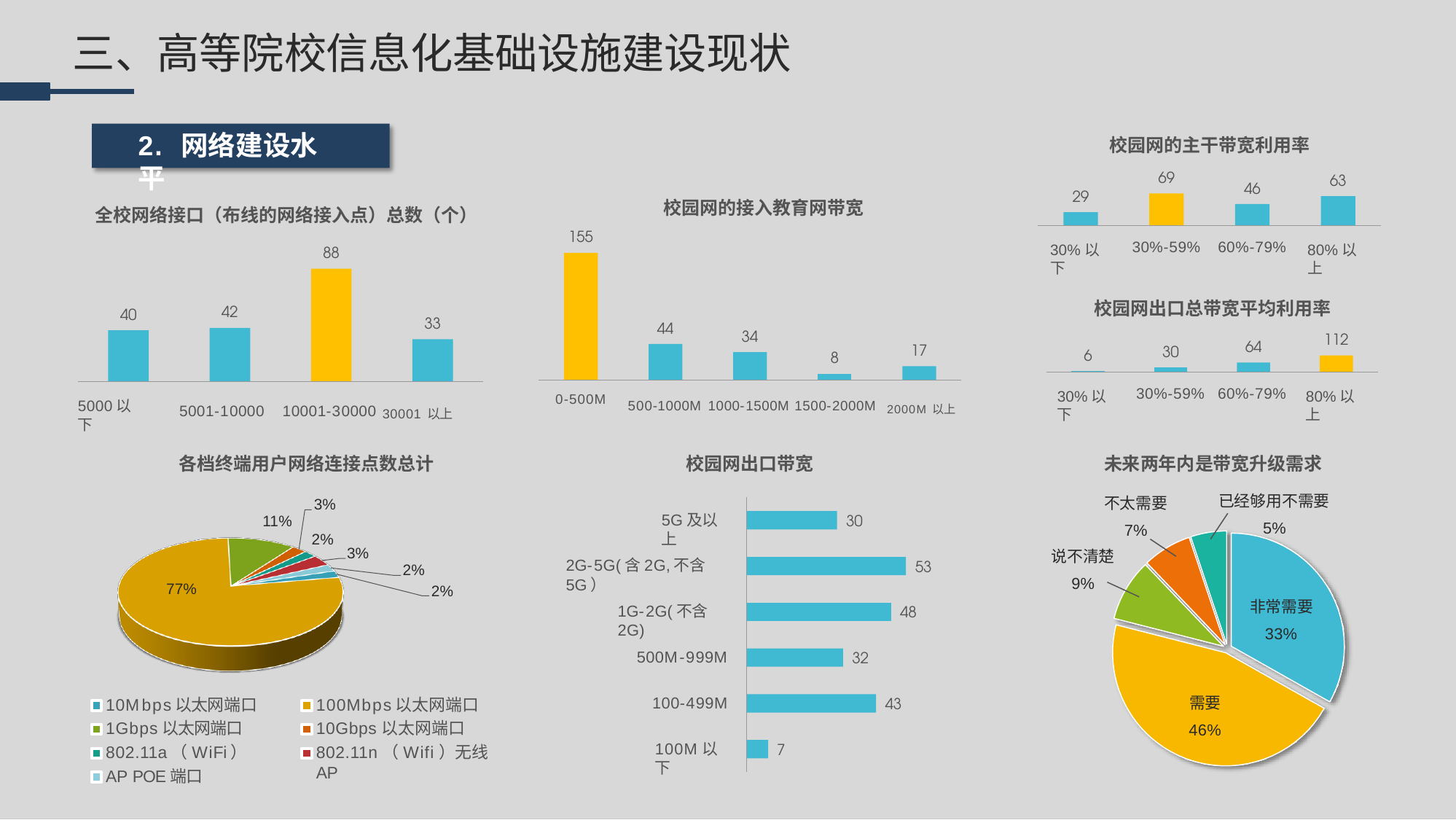

# 三、高等院校信息化基础设施建设现状

2.	网络建设水平
校园网的主干带宽利用率
69
63
46
29

校园网的接入教育网带宽
全校网络接口（布线的网络接入点）总数（个）

155
30%-59%
60%-79%
30%以下
80%以上
88

校园网出口总带宽平均利用率
42
40
33
44
34

112

64

17
30

6
8

30%-59%   60%-79%
30%以下
80%以上
0-500M
500-1000M 1000-1500M 1500-2000M  2000M以上
5001-10000    10001-30000 30001以上
5000以下
各档终端用户网络连接点数总计
校园网出口带宽
未来两年内是带宽升级需求
已经够用不需要 5%
不太需要 7%

3%

5G及以上

30
11%

2%

说不清楚 9%

3%
2G-5G(含2G,不含5G）

53

2%

77%
2%

非常需要 33%
1G-2G(不含2G)

48

500M-999M

32
需要 46%
10Mbps以太网端口 1Gbps以太网端口 802.11a（WiFi）AP POE端口
100-499M
100Mbps以太网端口
10Gbps以太网端口
802.11n（Wifi）无线AP

43

100M以下

7